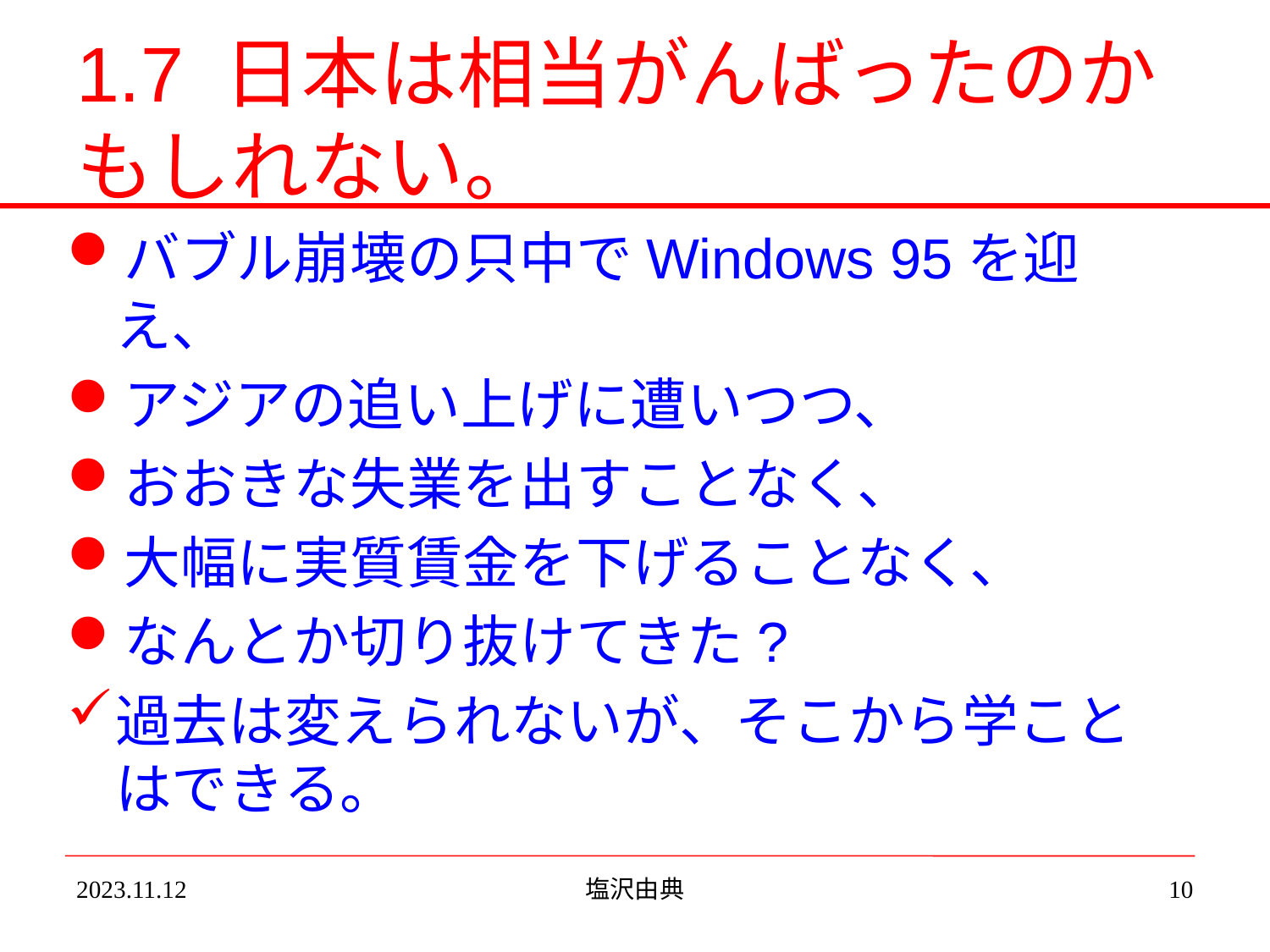

# 1.7 日本は相当がんばったのかもしれない。
バブル崩壊の只中でWindows 95を迎え、
アジアの追い上げに遭いつつ、
おおきな失業を出すことなく、
大幅に実質賃金を下げることなく、
なんとか切り抜けてきた?
過去は変えられないが、そこから学ことはできる。
2023.11.12
塩沢由典
10